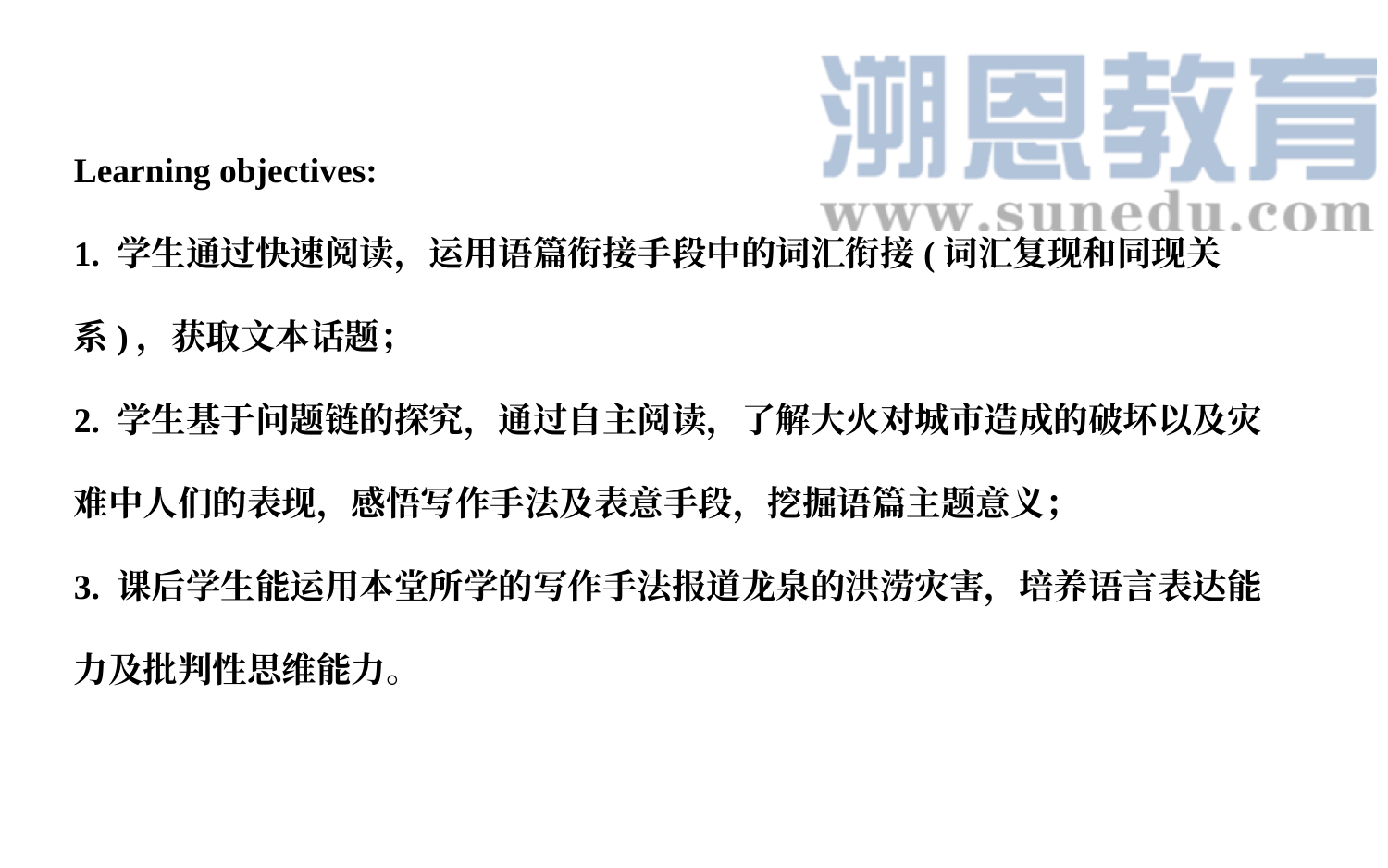

Learning objectives:
1. 学生通过快速阅读，运用语篇衔接手段中的词汇衔接(词汇复现和同现关系)，获取文本话题；
2. 学生基于问题链的探究，通过自主阅读，了解大火对城市造成的破坏以及灾难中人们的表现，感悟写作手法及表意手段，挖掘语篇主题意义；
3. 课后学生能运用本堂所学的写作手法报道龙泉的洪涝灾害，培养语言表达能力及批判性思维能力。